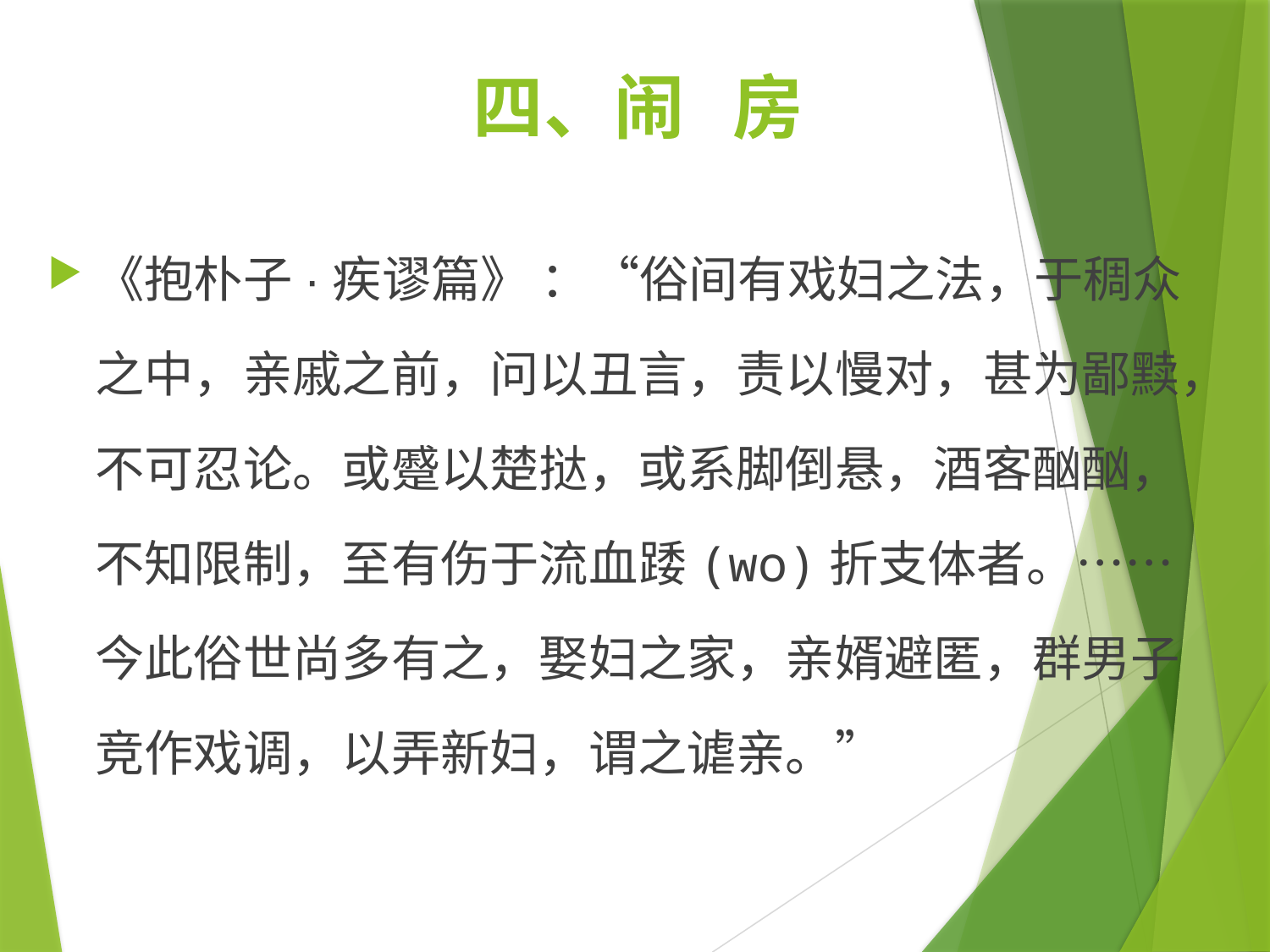

# 四、闹   房
《抱朴子·疾谬篇》 ：“俗间有戏妇之法，于稠众之中，亲戚之前，问以丑言，责以慢对，甚为鄙黩，不可忍论。或蹙以楚挞，或系脚倒悬，酒客酗酗，不知限制，至有伤于流血踒(wo)折支体者。……今此俗世尚多有之，娶妇之家，亲婿避匿，群男子竞作戏调，以弄新妇，谓之谑亲。”